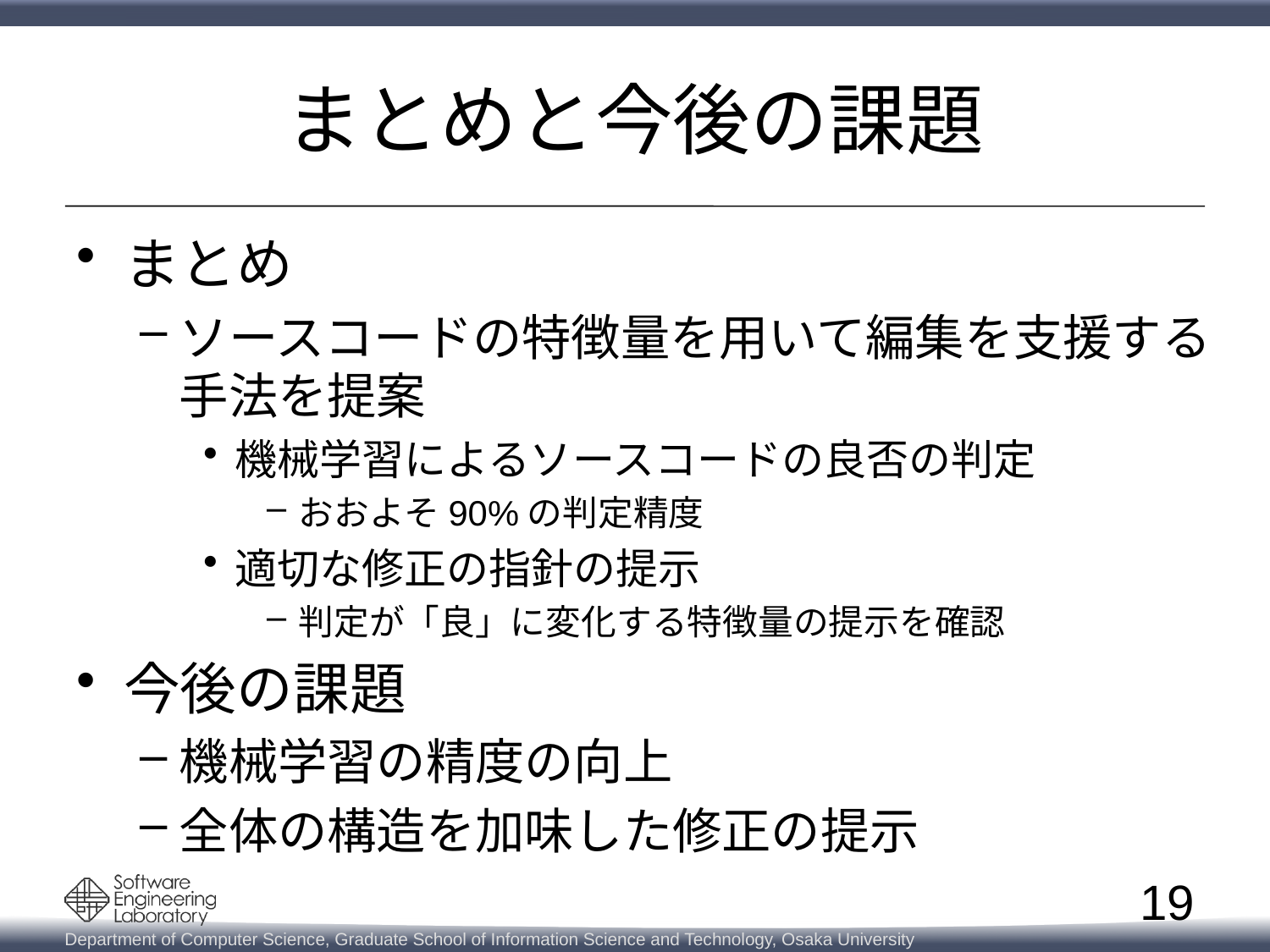

# まとめと今後の課題
まとめ
ソースコードの特徴量を用いて編集を支援する
手法を提案
機械学習によるソースコードの良否の判定
おおよそ90%の判定精度
適切な修正の指針の提示
判定が「良」に変化する特徴量の提示を確認
今後の課題
機械学習の精度の向上
全体の構造を加味した修正の提示

19